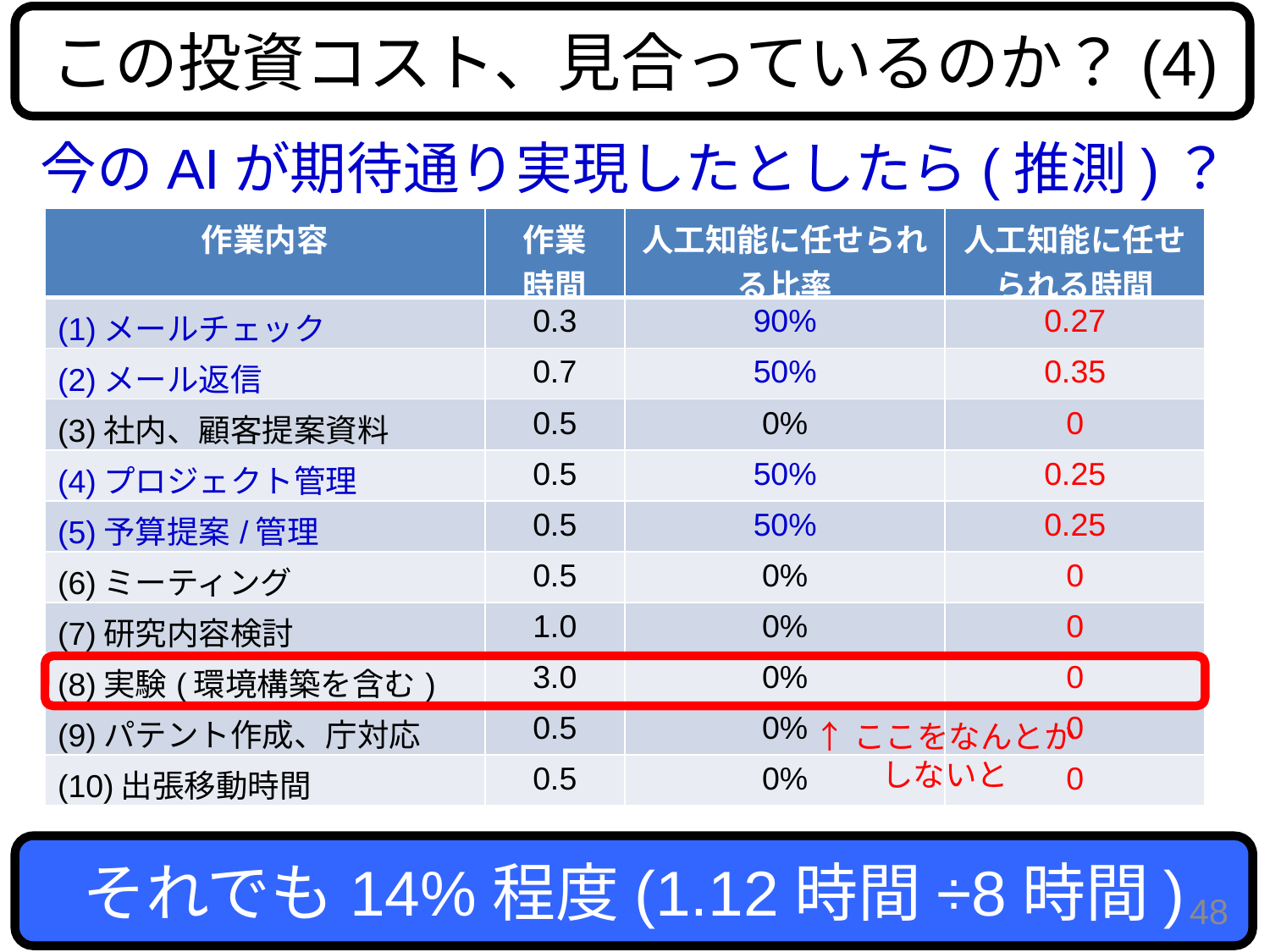

この投資コスト、見合っているのか？(4)
今のAIが期待通り実現したとしたら(推測)？
| 作業内容 | 作業 時間 | 人工知能に任せられる比率 | 人工知能に任せられる時間 |
| --- | --- | --- | --- |
| (1)メールチェック | 0.3 | 90% | 0.27 |
| (2)メール返信 | 0.7 | 50% | 0.35 |
| (3)社内、顧客提案資料 | 0.5 | 0% | 0 |
| (4)プロジェクト管理 | 0.5 | 50% | 0.25 |
| (5)予算提案/管理 | 0.5 | 50% | 0.25 |
| (6)ミーティング | 0.5 | 0% | 0 |
| (7)研究内容検討 | 1.0 | 0% | 0 |
| (8)実験(環境構築を含む) | 3.0 | 0% | 0 |
| (9)パテント作成、庁対応 | 0.5 | 0% | 0 |
| (10)出張移動時間 | 0.5 | 0% | 0 |

↑ここをなんとか
しないと
それでも14%程度(1.12時間÷8時間)
48